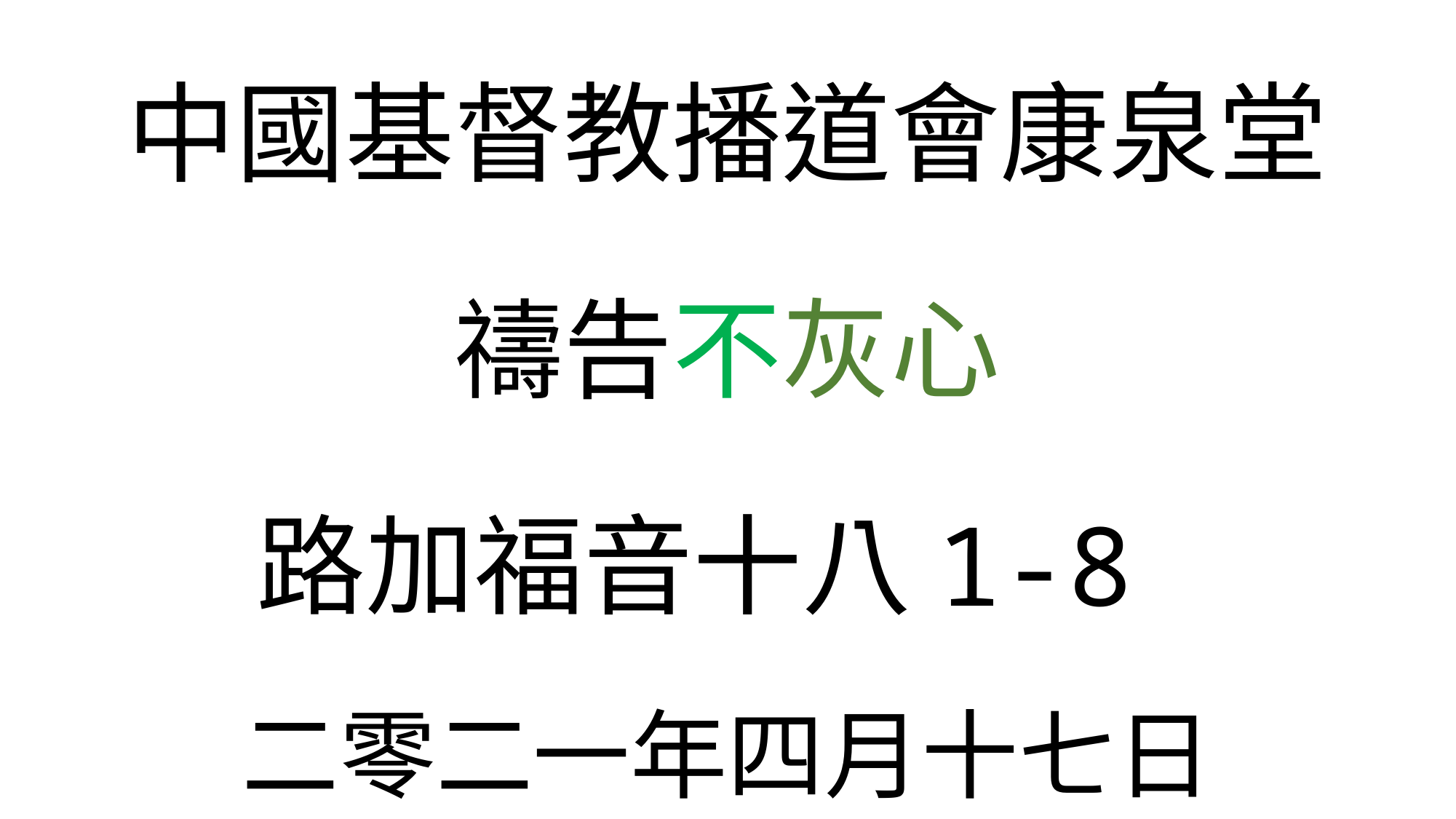

# 中國基督教播道會康泉堂 禱告不灰心 路加福音十八1-8

二零二一年四月十七日